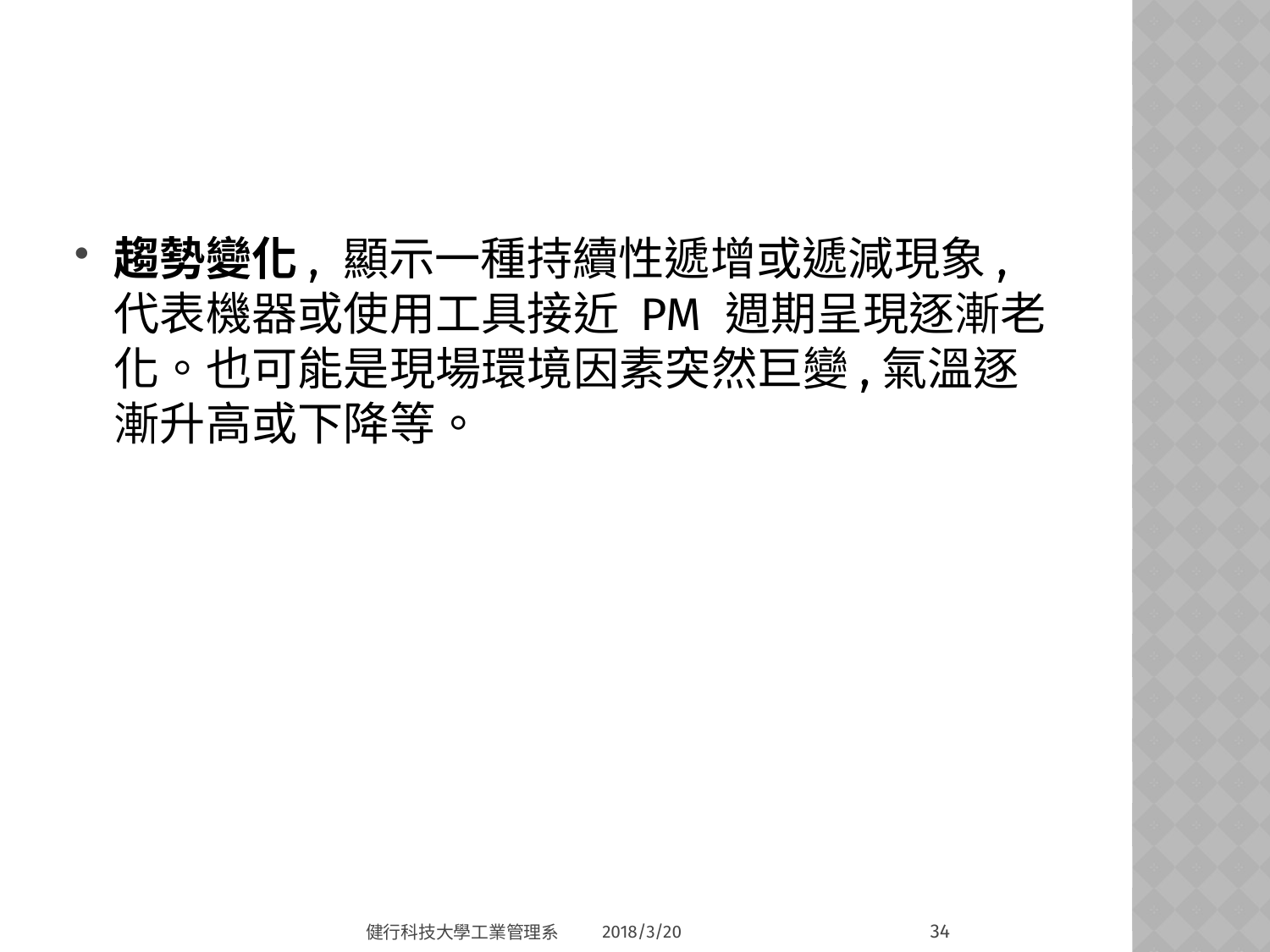

#
趨勢變化, 顯示一種持續性遞增或遞減現象, 代表機器或使用工具接近 PM 週期呈現逐漸老化。也可能是現場環境因素突然巨變,氣溫逐漸升高或下降等。
34
健行科技大學工業管理系
2018/3/20